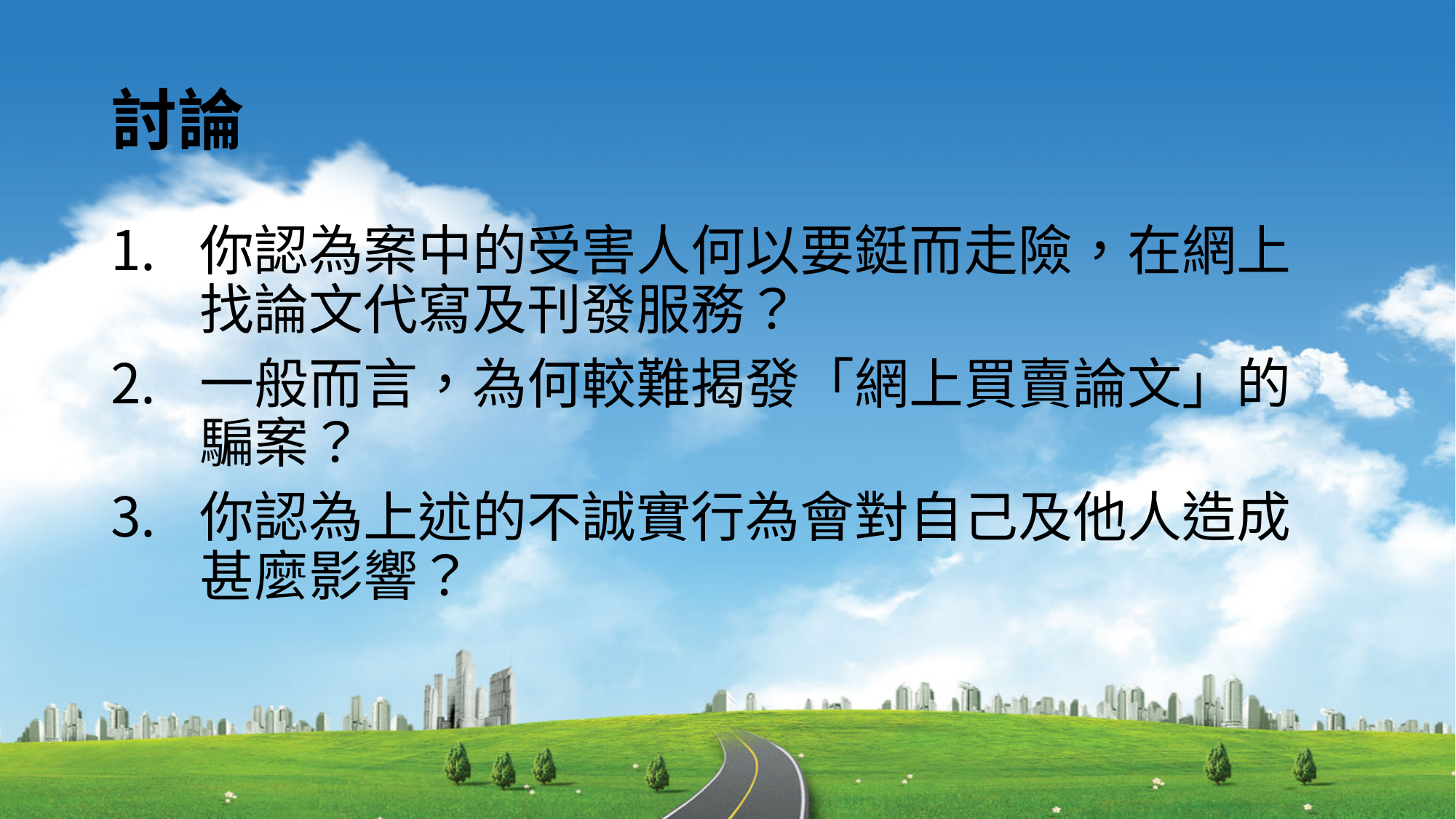

# 討論
你認為案中的受害人何以要鋌而走險，在網上找論文代寫及刊發服務？
一般而言，為何較難揭發「網上買賣論文」的騙案？
你認為上述的不誠實行為會對自己及他人造成甚麼影響？